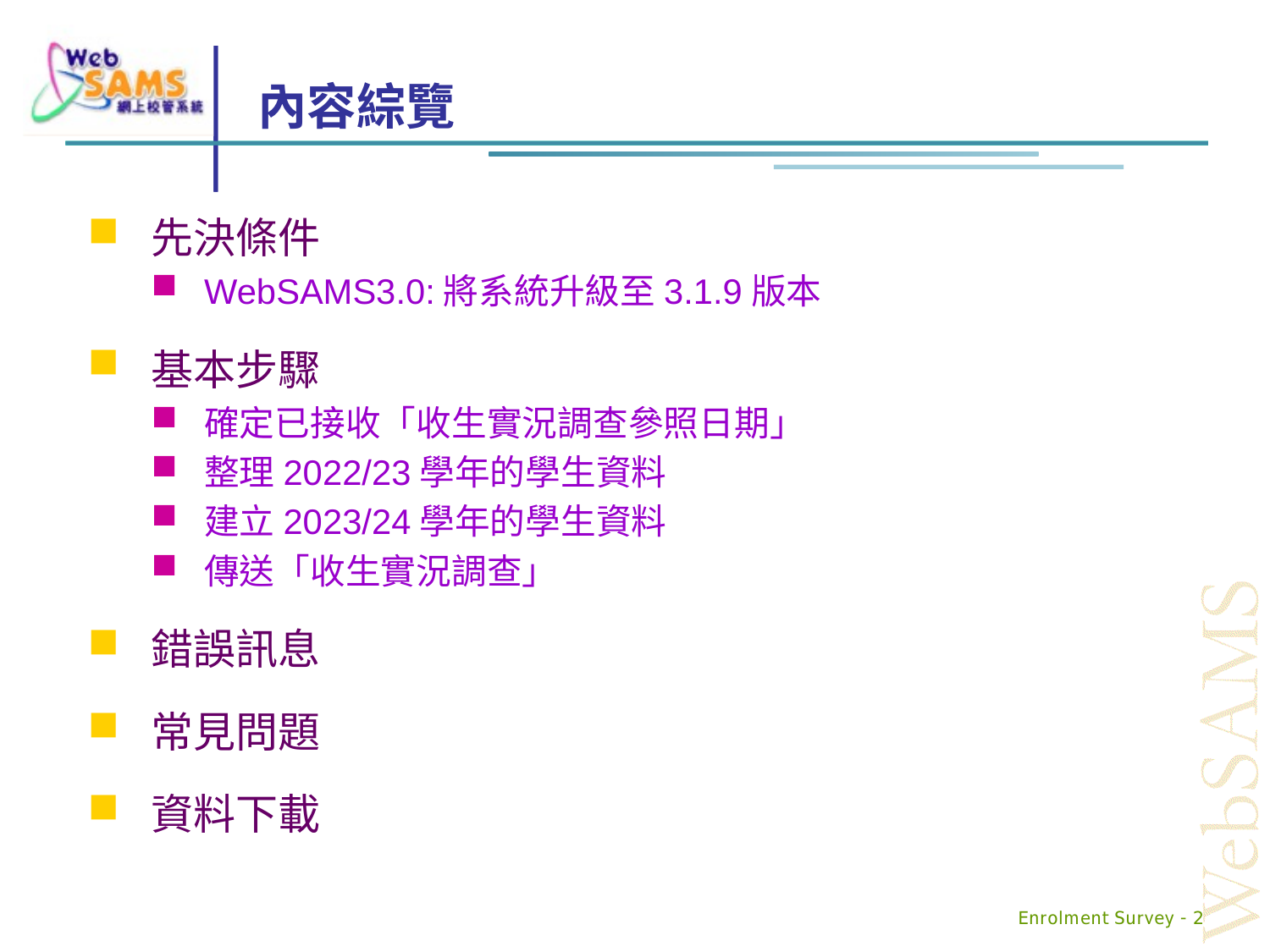

# 內容綜覽
先決條件
WebSAMS3.0:將系統升級至3.1.9版本
基本步驟
確定已接收「收生實況調查參照日期」
整理2022/23學年的學生資料
建立2023/24學年的學生資料
傳送「收生實況調查」
錯誤訊息
常見問題
資料下載

Enrolment Survey - 2